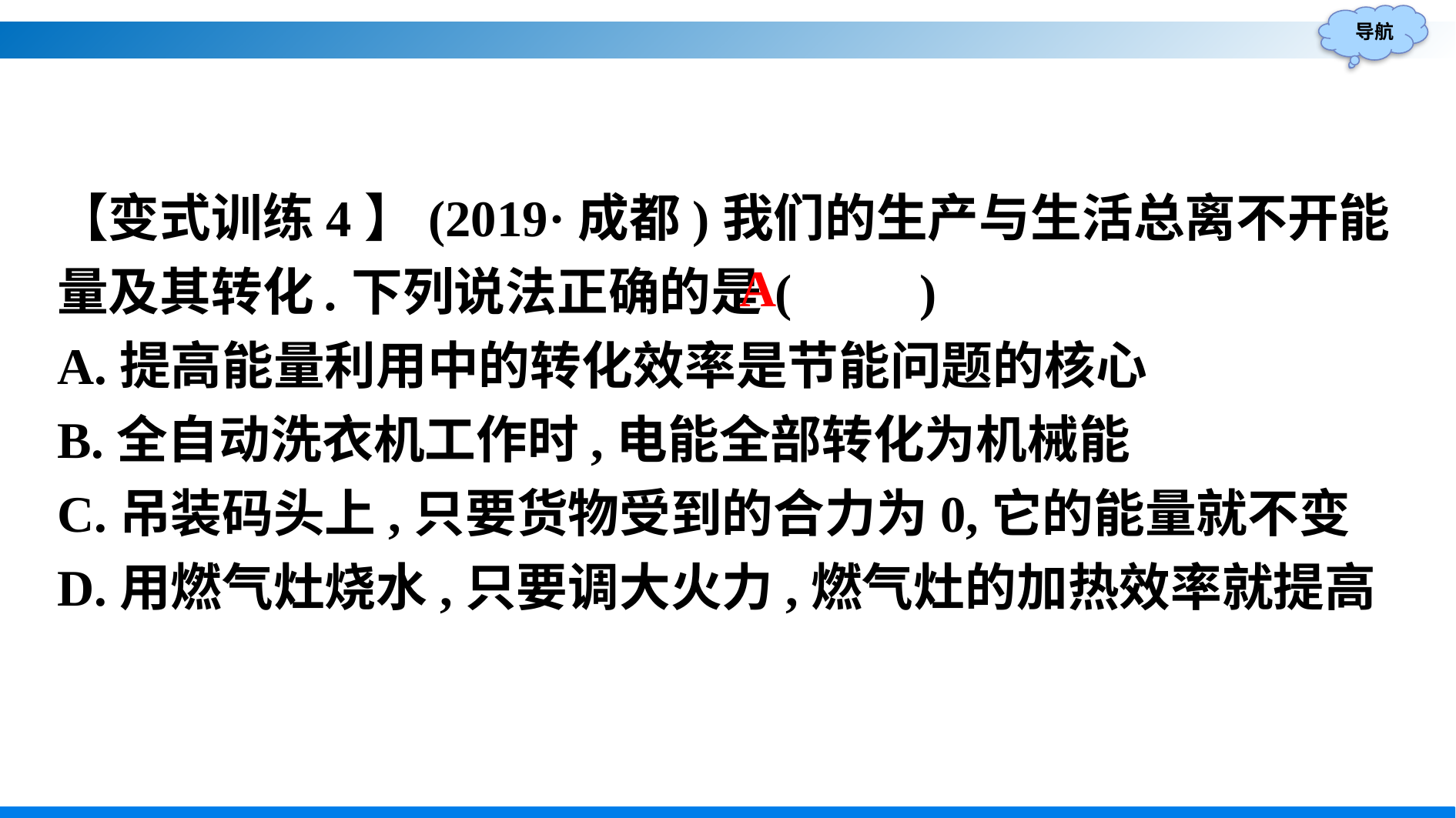

【变式训练4】(2019·成都)我们的生产与生活总离不开能量及其转化.下列说法正确的是(　　)
A.提高能量利用中的转化效率是节能问题的核心
B.全自动洗衣机工作时,电能全部转化为机械能
C.吊装码头上,只要货物受到的合力为0,它的能量就不变
D.用燃气灶烧水,只要调大火力,燃气灶的加热效率就提高
A